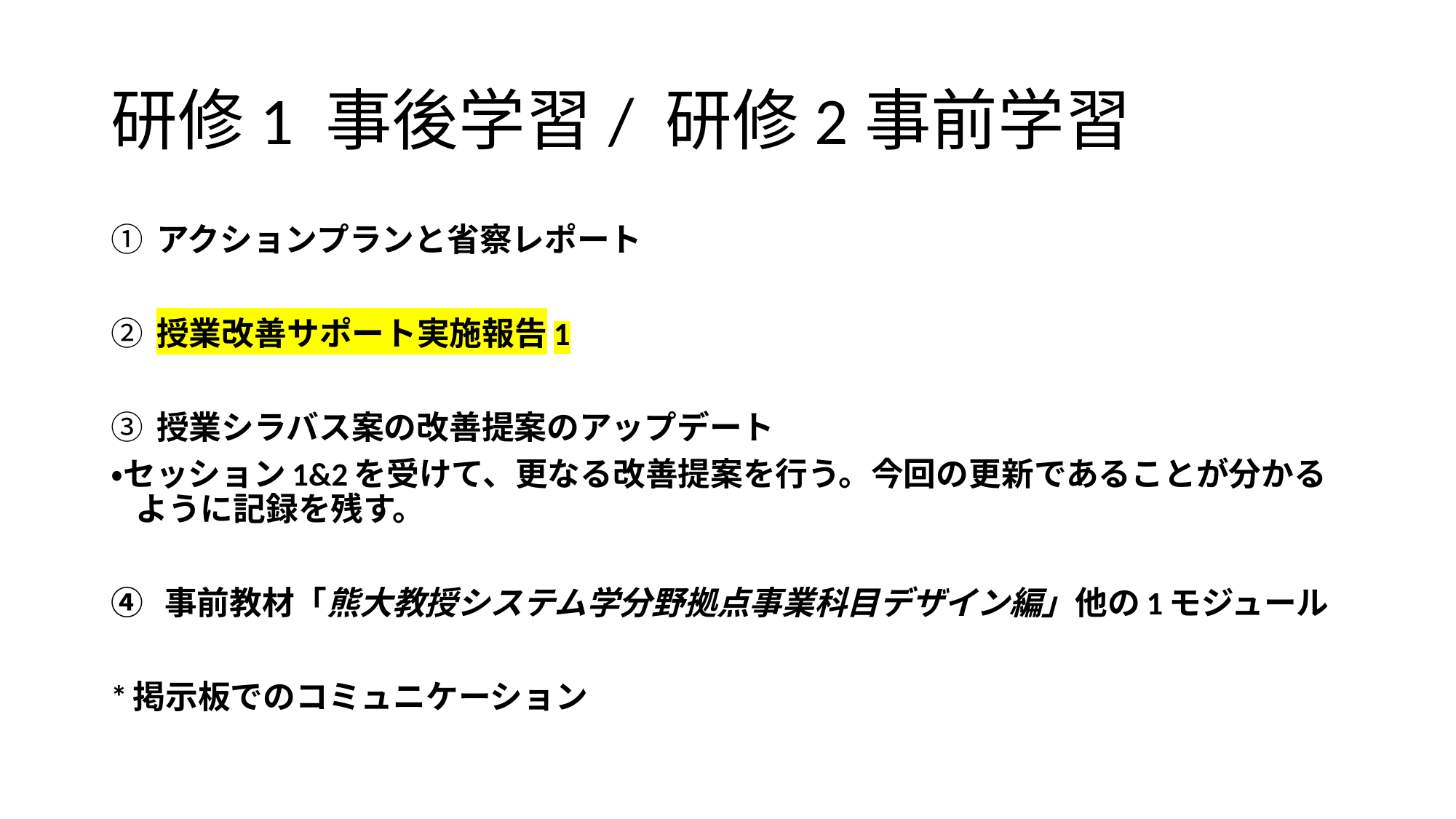

# 研修1 事後学習/ 研修2事前学習
① アクションプランと省察レポート

② 授業改善サポート実施報告1

③ 授業シラバス案の改善提案のアップデート
・セッション1&2を受けて、更なる改善提案を行う。今回の更新であることが分かるように記録を残す。

④  事前教材「熊大教授システム学分野拠点事業科目デザイン編」他の1モジュール

*掲示板でのコミュニケーション